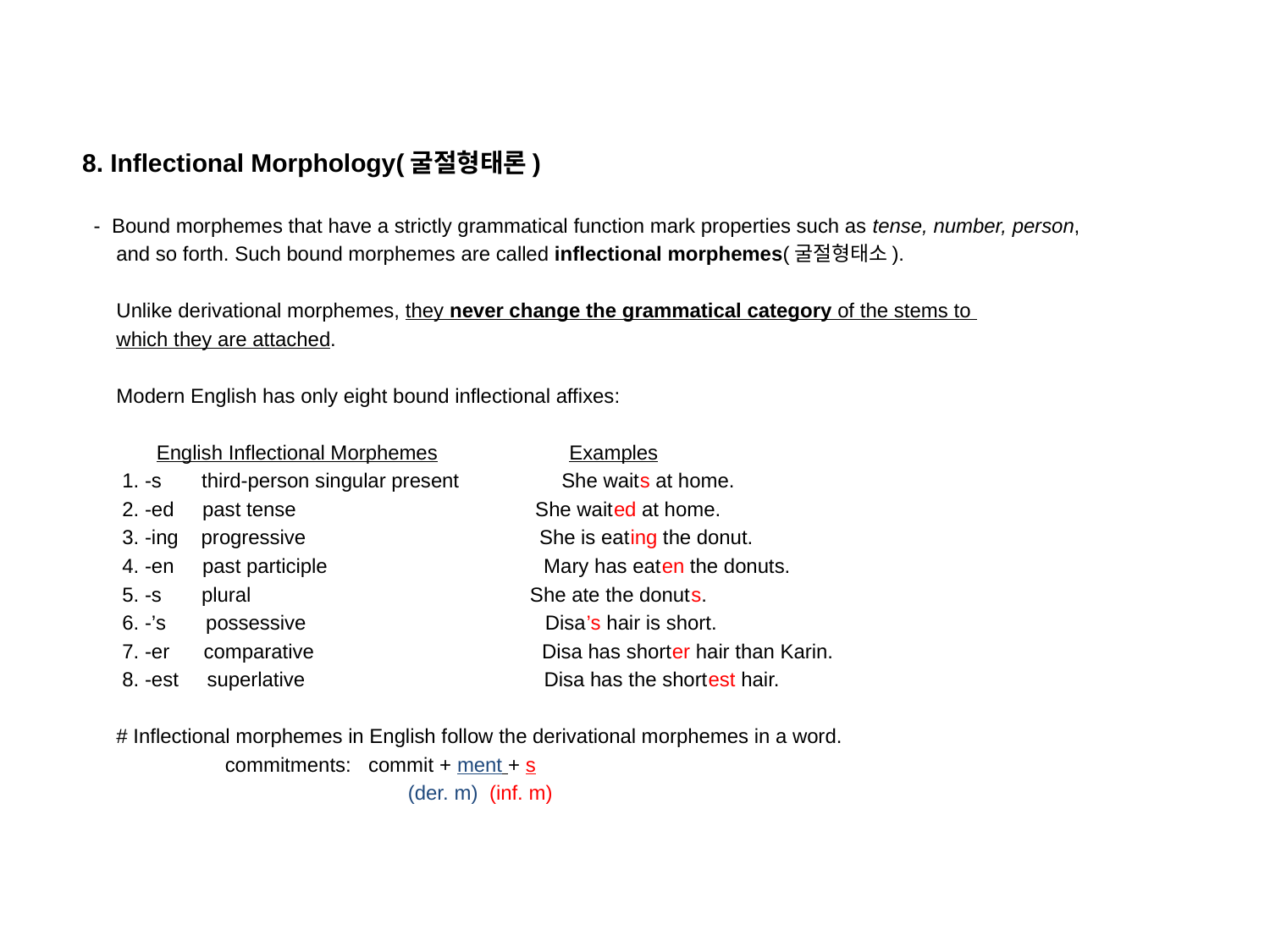

#

8. Inflectional Morphology(굴절형태론)

  -  Bound morphemes that have a strictly grammatical function mark properties such as tense, number, person,
      and so forth. Such bound morphemes are called inflectional morphemes(굴절형태소).

      Unlike derivational morphemes, they never change the grammatical category of the stems to
      which they are attached.

      Modern English has only eight bound inflectional affixes:

             English Inflectional Morphemes                       Examples
       1. -s       third-person singular present                  She waits at home.
       2. -ed     past tense                                          She waited at home.
       3. -ing    progressive                                         She is eating the donut.
       4. -en     past participle                                      Mary has eaten the donuts.
       5. -s       plural                                                 She ate the donuts.
       6. -’s       possessive                                          Disa’s hair is short.
       7. -er      comparative                                        Disa has shorter hair than Karin.
       8. -est     superlative                                          Disa has the shortest hair.

      # Inflectional morphemes in English follow the derivational morphemes in a word.
                         commitments:   commit + ment + s
                                                         (der. m)  (inf. m)